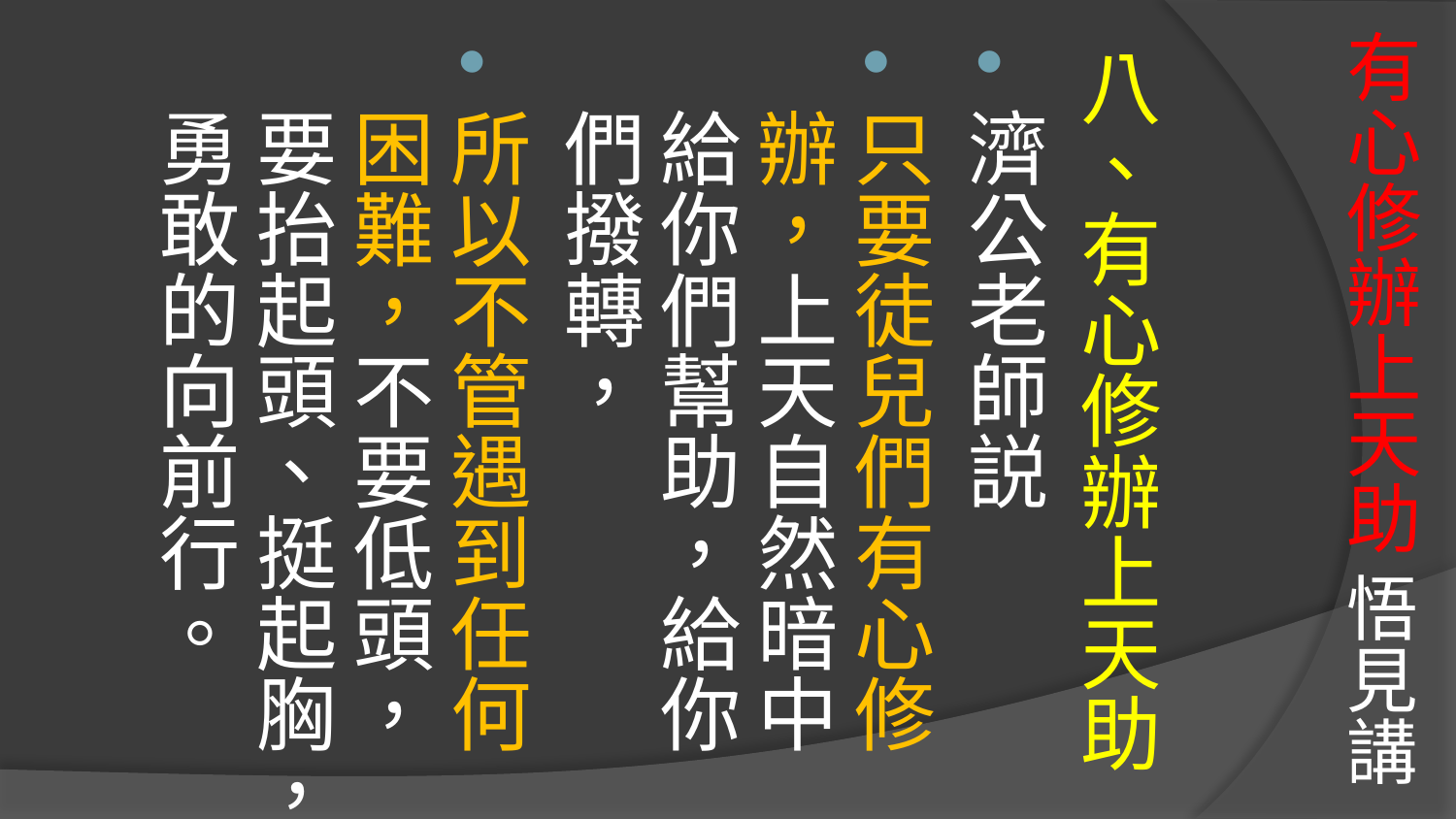

# 有心修辦上天助 悟見講
八、有心修辦上天助
濟公老師説
只要徒兒們有心修辦，上天自然暗中給你們幫助，給你們撥轉，
所以不管遇到任何困難，不要低頭，要抬起頭、挺起胸，勇敢的向前行。